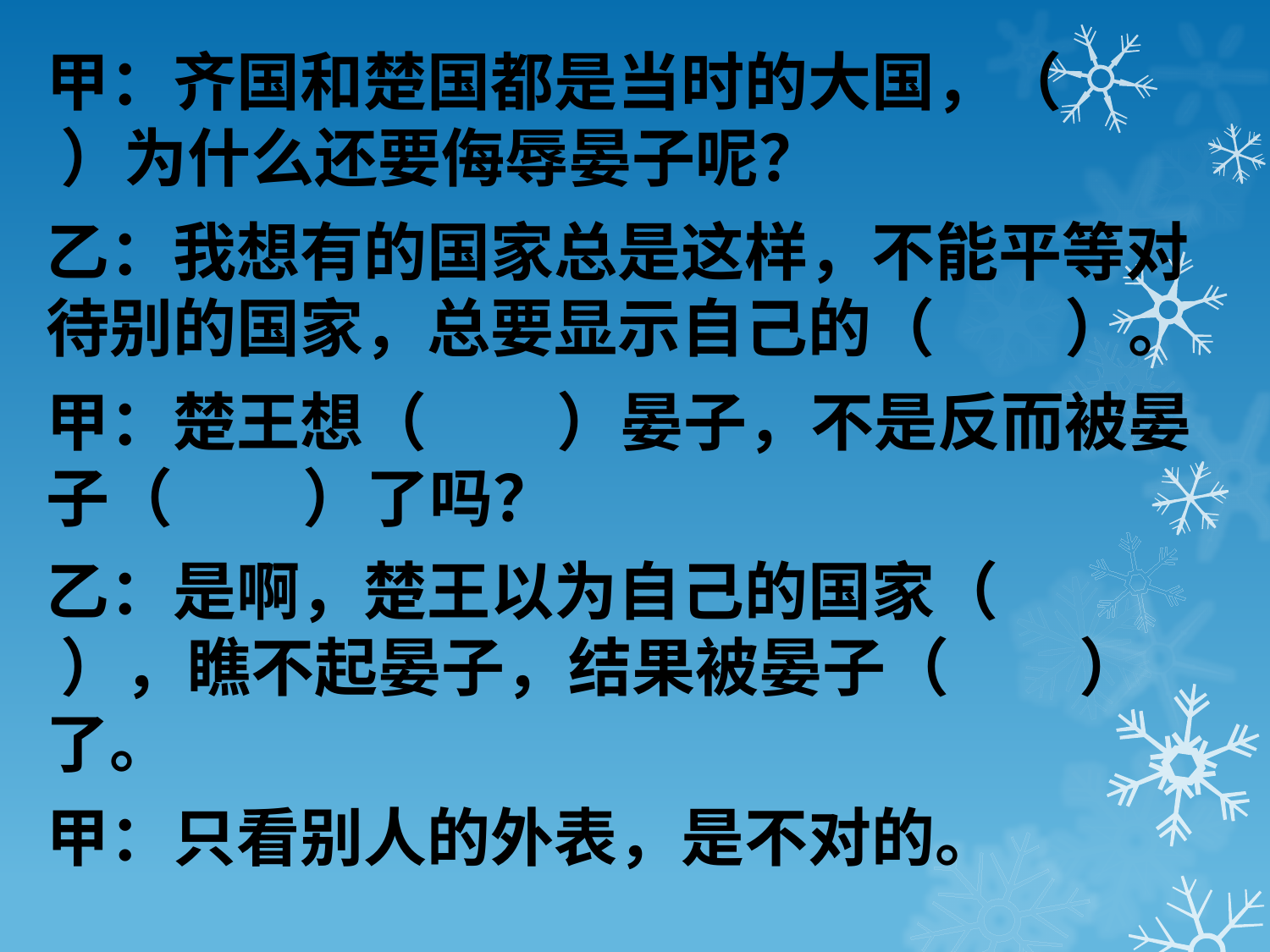

甲：齐国和楚国都是当时的大国，（         ）为什么还要侮辱晏子呢？
乙：我想有的国家总是这样，不能平等对待别的国家，总要显示自己的（         ）。
甲：楚王想（         ）晏子，不是反而被晏子（         ）了吗？
乙：是啊，楚王以为自己的国家（         ），瞧不起晏子，结果被晏子（         ）了。
甲：只看别人的外表，是不对的。